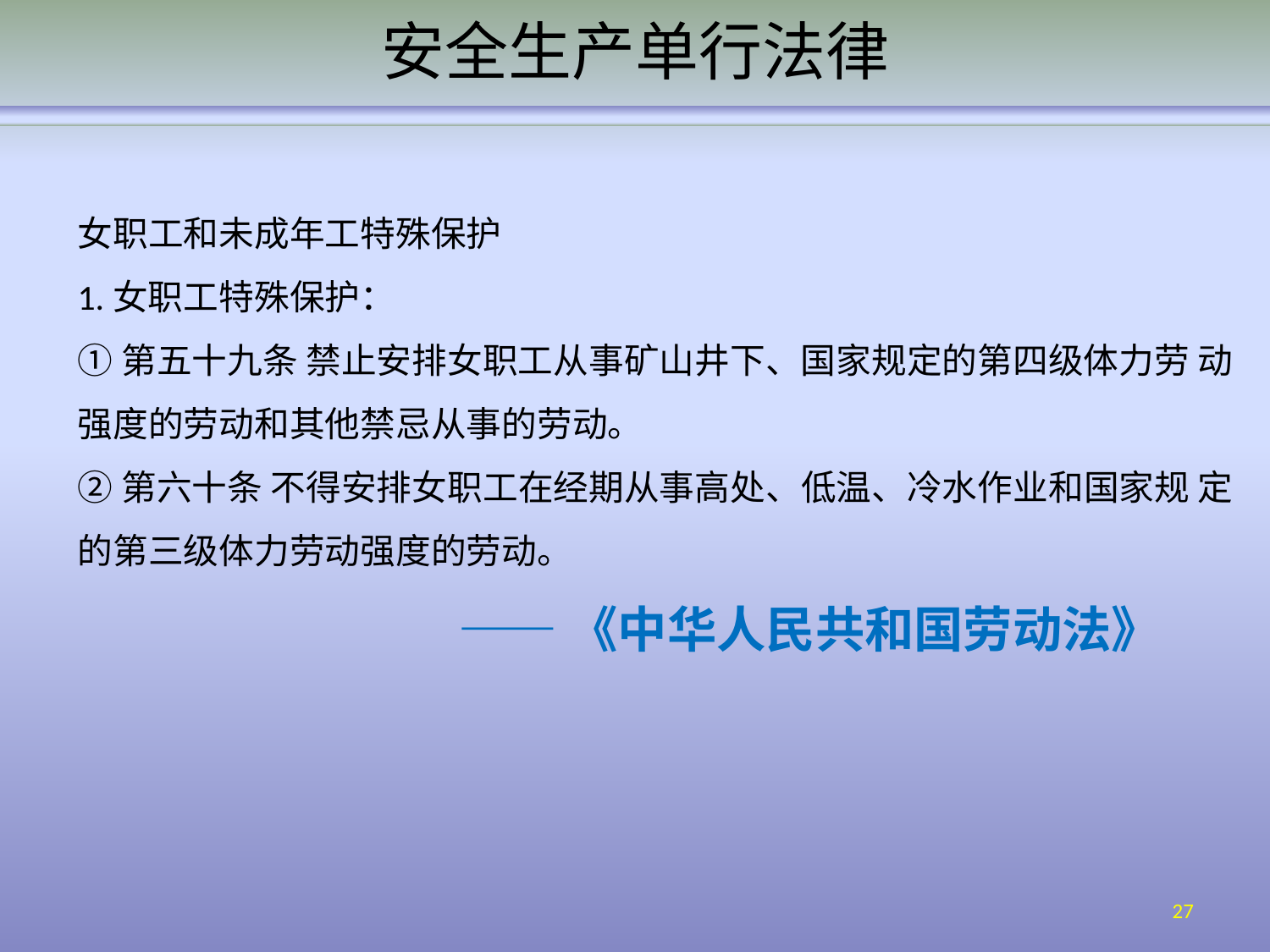

# 安全生产单行法律
女职工和未成年工特殊保护
1.女职工特殊保护：
①第五十九条 禁止安排女职工从事矿山井下、国家规定的第四级体力劳 动强度的劳动和其他禁忌从事的劳动。
②第六十条 不得安排女职工在经期从事高处、低温、冷水作业和国家规 定的第三级体力劳动强度的劳动。
——《中华人民共和国劳动法》
27